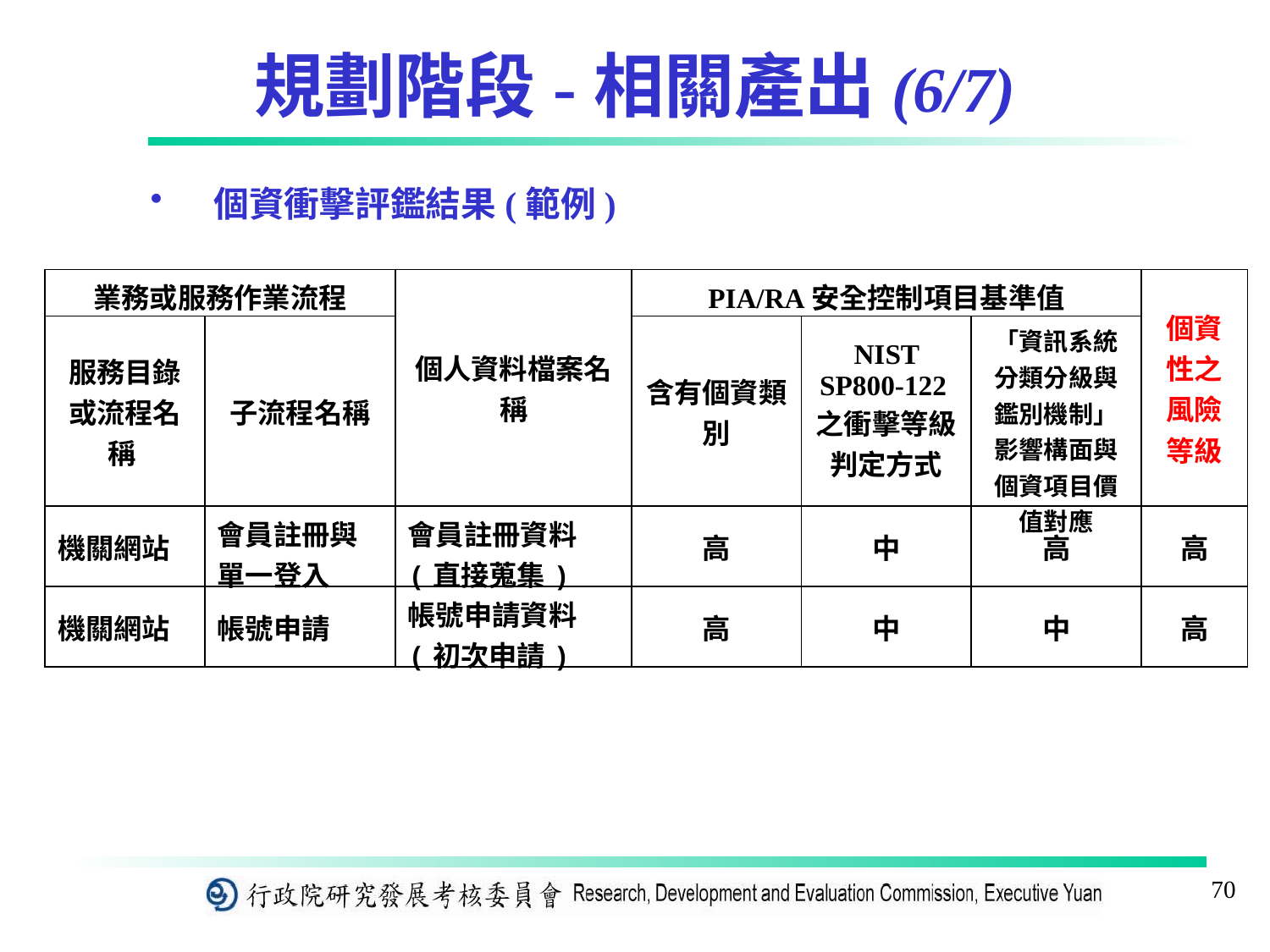

# 規劃階段-相關產出(6/7)
個資衝擊評鑑結果(範例)
| 業務或服務作業流程 |  | 個人資料檔案名稱 | PIA/RA安全控制項目基準值 |  |  | 個資性之風險等級 |
| --- | --- | --- | --- | --- | --- | --- |
| 服務目錄或流程名稱 | 子流程名稱 |  | 含有個資類別 | NIST SP800-122之衝擊等級判定方式 | 「資訊系統分類分級與鑑別機制」影響構面與個資項目價值對應 |  |
| 機關網站 | 會員註冊與單一登入 | 會員註冊資料(直接蒐集) | 高 | 中 | 高 | 高 |
| 機關網站 | 帳號申請 | 帳號申請資料(初次申請) | 高 | 中 | 中 | 高 |
70